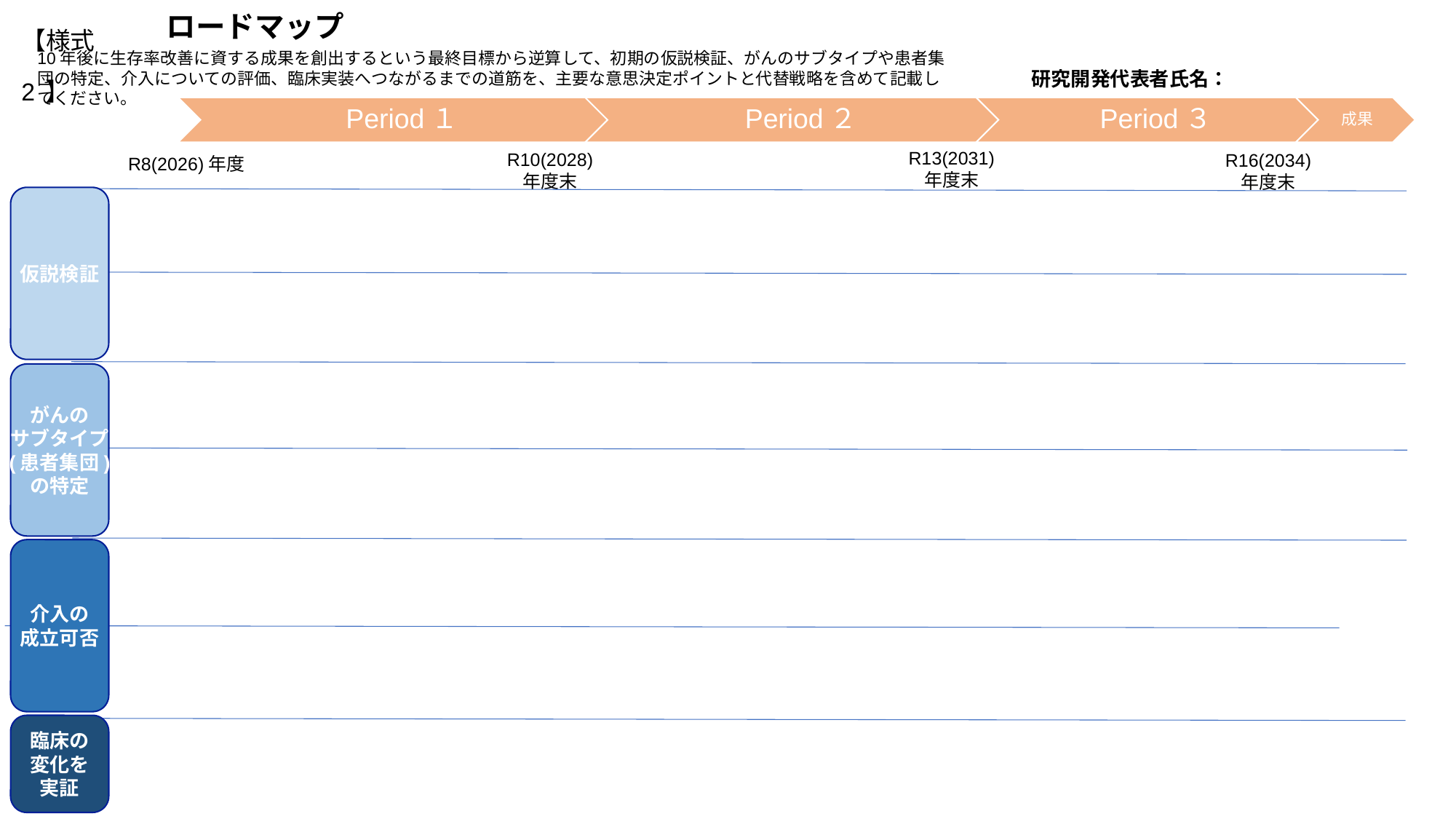

# ロードマップ
【様式2】
10年後に生存率改善に資する成果を創出するという最終目標から逆算して、初期の仮説検証、がんのサブタイプや患者集団の特定、介入についての評価、臨床実装へつながるまでの道筋を、主要な意思決定ポイントと代替戦略を含めて記載してください。
研究開発代表者氏名：
Period１
Period２
Period３
成果
R13(2031)
年度末
R10(2028)
年度末
R16(2034)
年度末
R8(2026)年度
仮説検証
がんの
サブタイプ
(患者集団)
の特定
介入の
成立可否
臨床の
変化を
実証